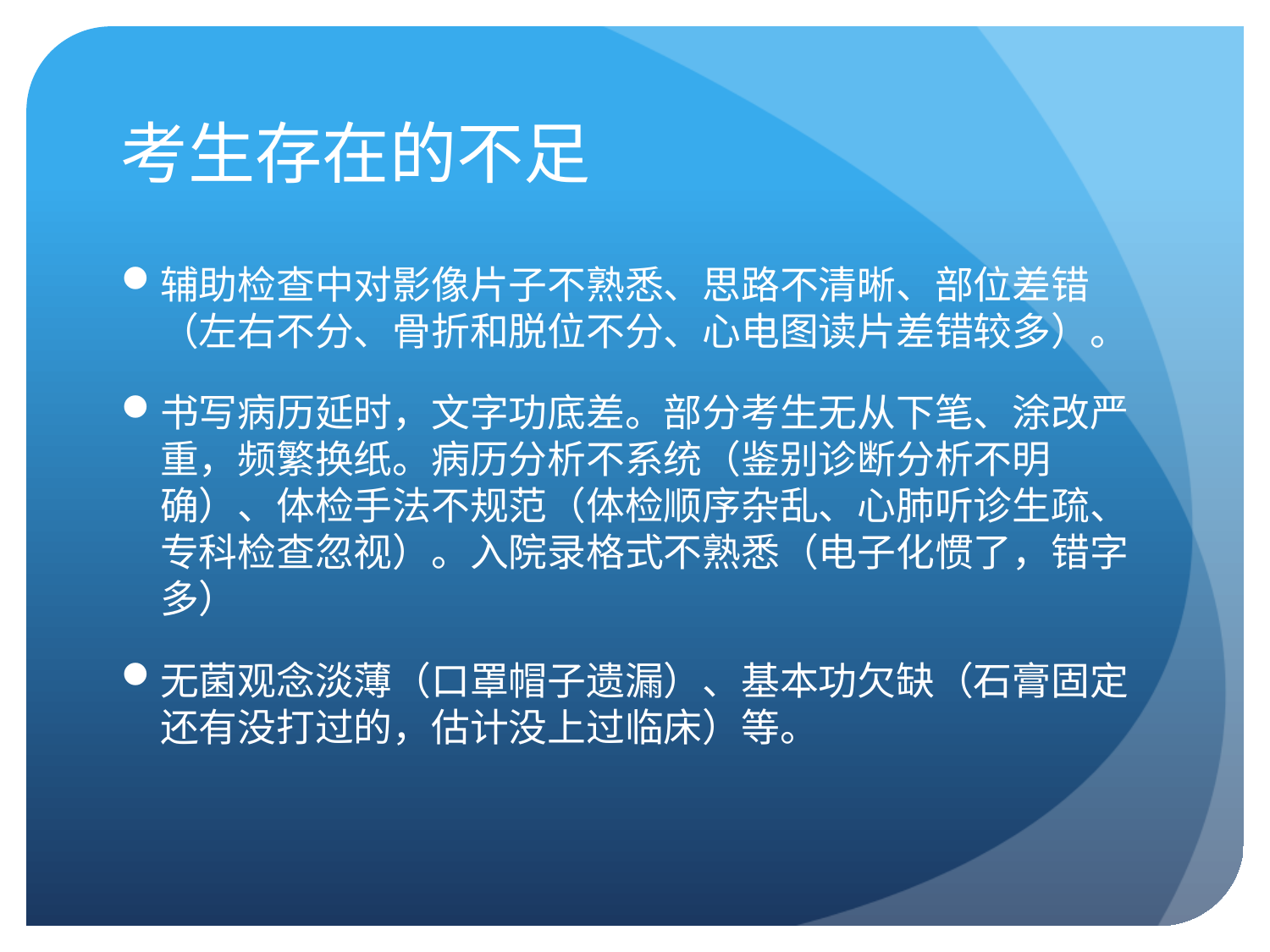

# 考生存在的不足
辅助检查中对影像片子不熟悉、思路不清晰、部位差错（左右不分、骨折和脱位不分、心电图读片差错较多）。
书写病历延时，文字功底差。部分考生无从下笔、涂改严重，频繁换纸。病历分析不系统（鉴别诊断分析不明确）、体检手法不规范（体检顺序杂乱、心肺听诊生疏、专科检查忽视）。入院录格式不熟悉（电子化惯了，错字多）
无菌观念淡薄（口罩帽子遗漏）、基本功欠缺（石膏固定还有没打过的，估计没上过临床）等。